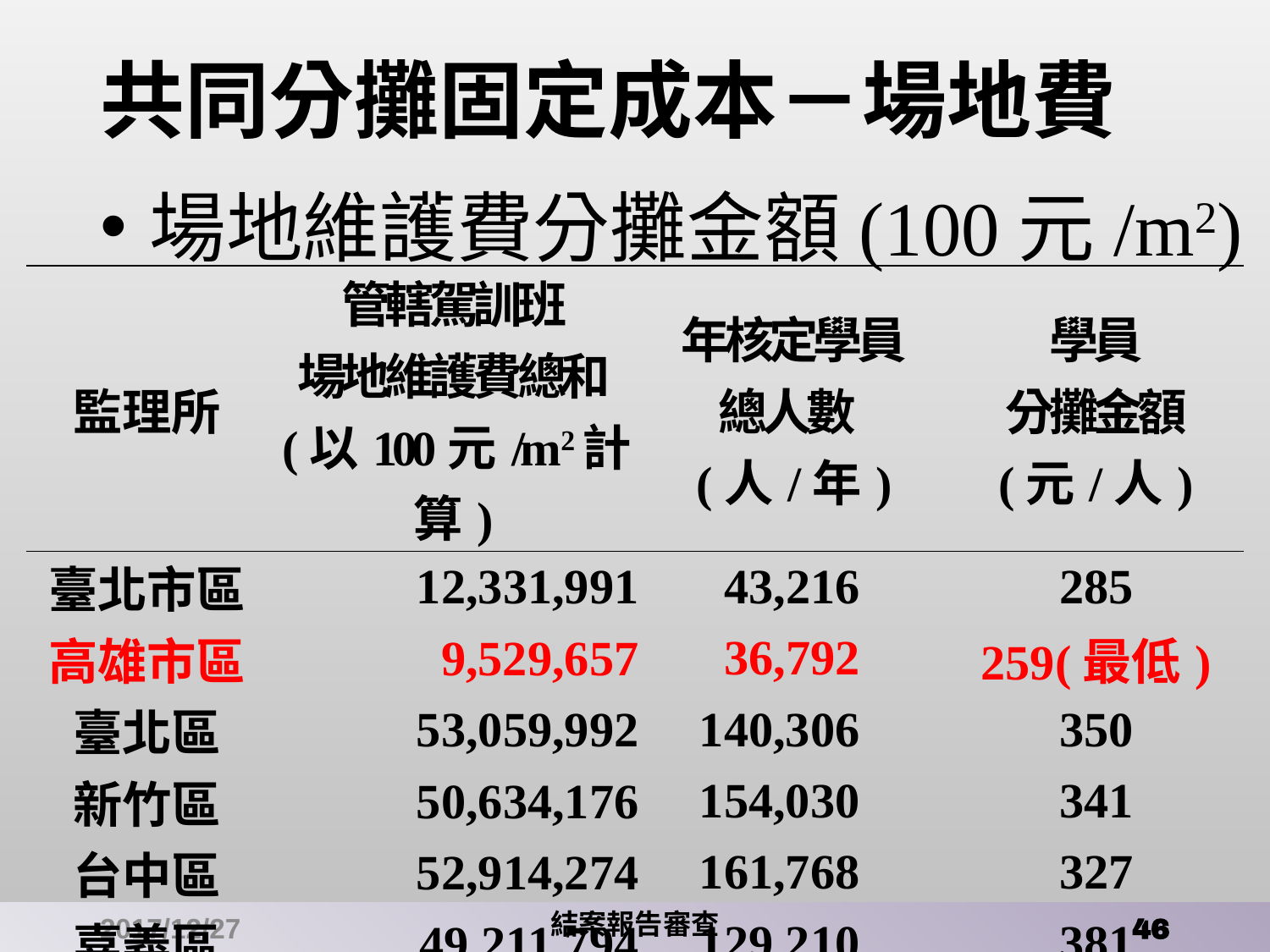

# 共同分攤固定成本－場地費
場地維護費分攤金額(100元/m2)
| 監理所 | 管轄駕訓班 場地維護費總和 (以100元/m2計算) | 年核定學員 總人數(人/年) | 學員 分攤金額 (元/人) |
| --- | --- | --- | --- |
| 臺北市區 | 12,331,991 | 43,216 | 285 |
| 高雄市區 | 9,529,657 | 36,792 | 259(最低) |
| 臺北區 | 53,059,992 | 140,306 | 350 |
| 新竹區 | 50,634,176 | 154,030 | 341 |
| 台中區 | 52,914,274 | 161,768 | 327 |
| 嘉義區 | 49,211,794 | 129,210 | 381 |
| 高雄區 | 39,188,212 | 86,286 | 470(最高) |
2017/12/27
結案報告審查
46